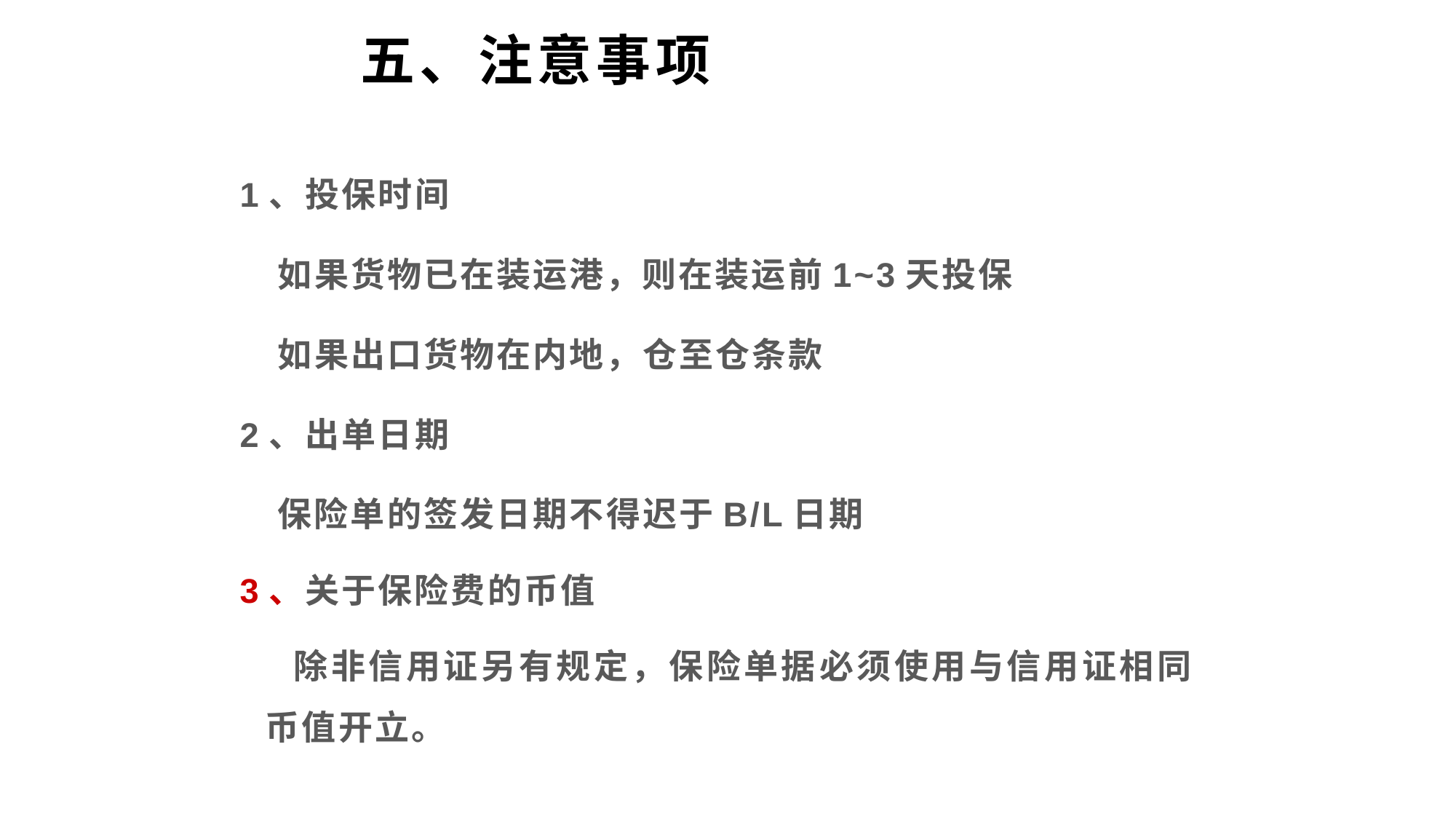

五、注意事项
1、投保时间
   如果货物已在装运港，则在装运前1~3天投保
   如果出口货物在内地，仓至仓条款
2、出单日期
   保险单的签发日期不得迟于B/L日期
3、关于保险费的币值
    除非信用证另有规定，保险单据必须使用与信用证相同币值开立。